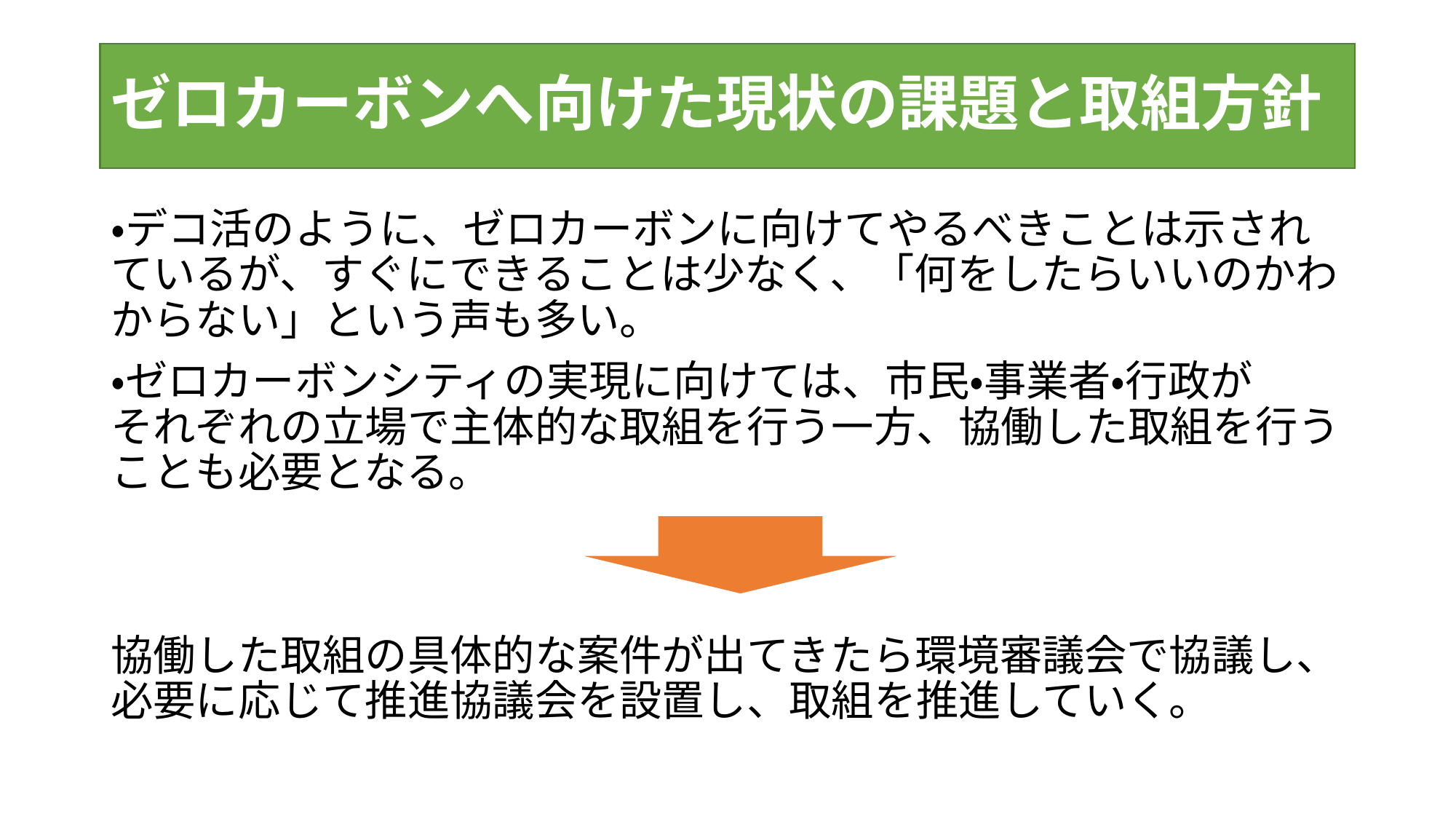

# ゼロカーボンへ向けた現状の課題と取組方針
・デコ活のように、ゼロカーボンに向けてやるべきことは示されているが、すぐにできることは少なく、「何をしたらいいのかわからない」という声も多い。
・ゼロカーボンシティの実現に向けては、市民・事業者・行政が
それぞれの立場で主体的な取組を行う一方、協働した取組を行うことも必要となる。

協働した取組の具体的な案件が出てきたら環境審議会で協議し、必要に応じて推進協議会を設置し、取組を推進していく。